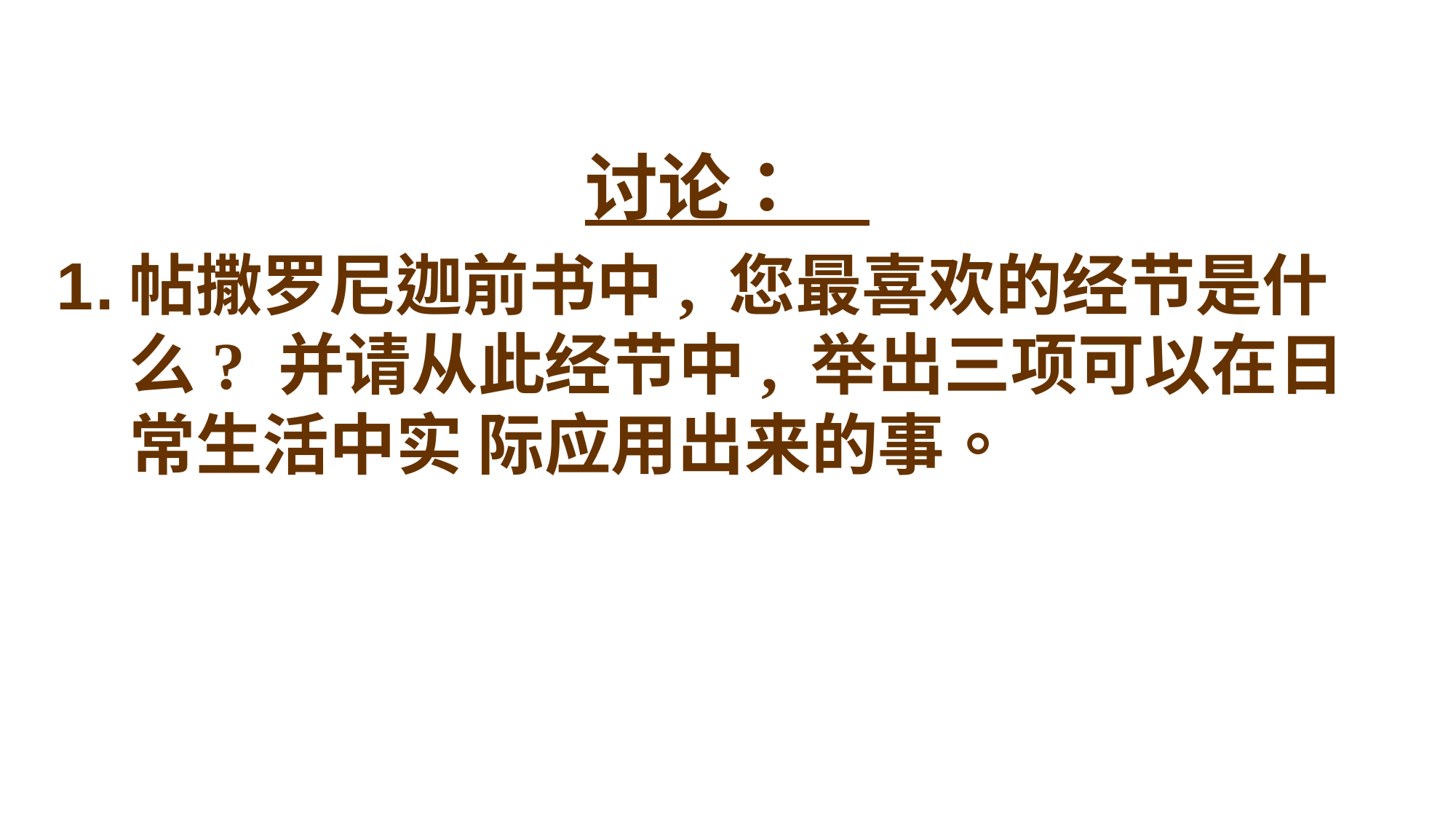

讨论：
帖撒罗尼迦前书中, 您最喜欢的经节是什么? 并请从此经节中, 举出三项可以在日常生活中实 际应用出来的事。